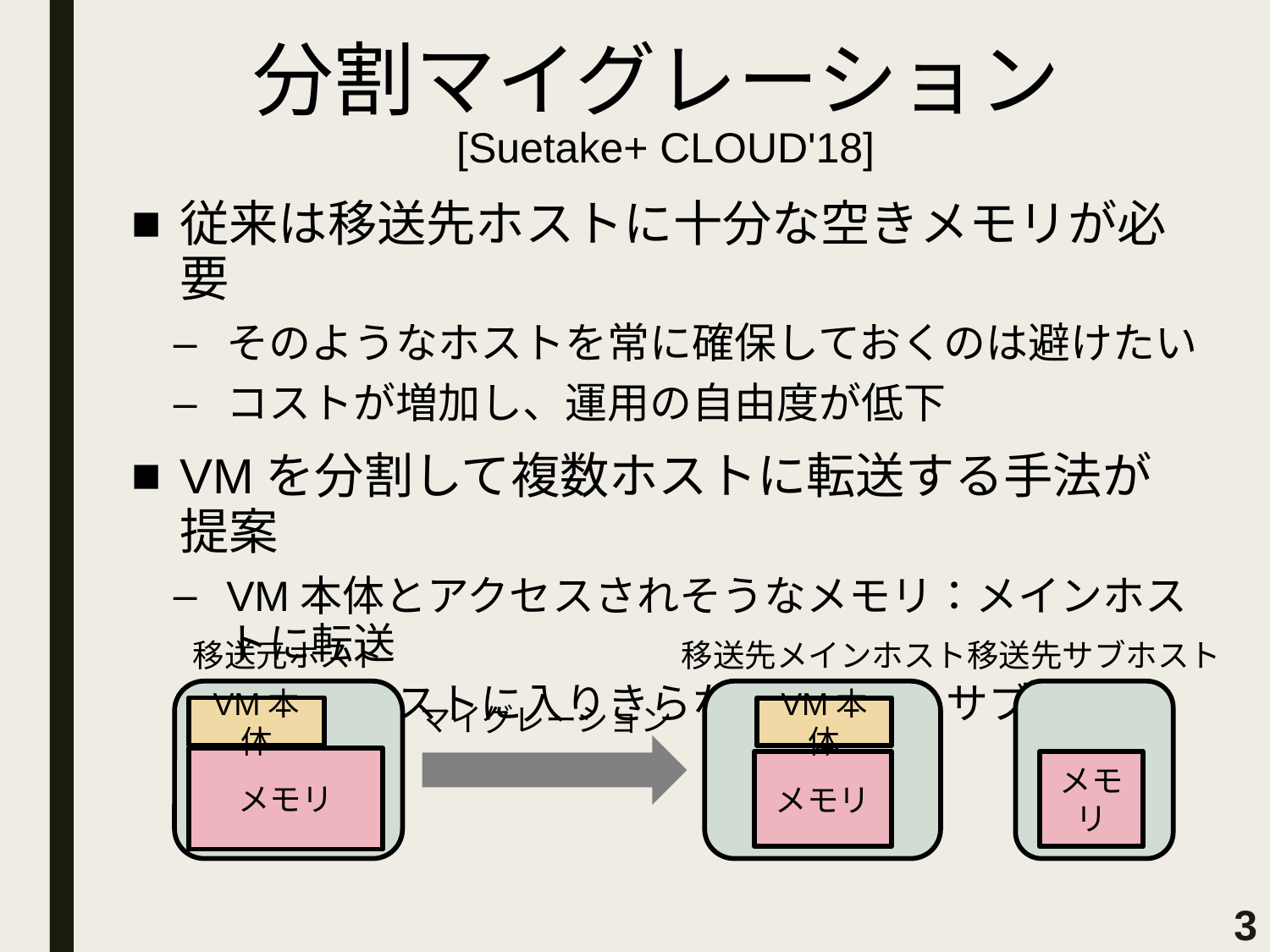

# 分割マイグレーション [Suetake+ CLOUD'18]
従来は移送先ホストに十分な空きメモリが必要
そのようなホストを常に確保しておくのは避けたい
コストが増加し、運用の自由度が低下
VMを分割して複数ホストに転送する手法が提案
VM本体とアクセスされそうなメモリ：メインホストに転送
メインホストに入りきらないメモリ：サブホストに転送
移送先メインホスト
移送元ホスト
移送先サブホスト

マイグレーション
VM本体
VM本体

メモリ
メモリ
メモリ
3